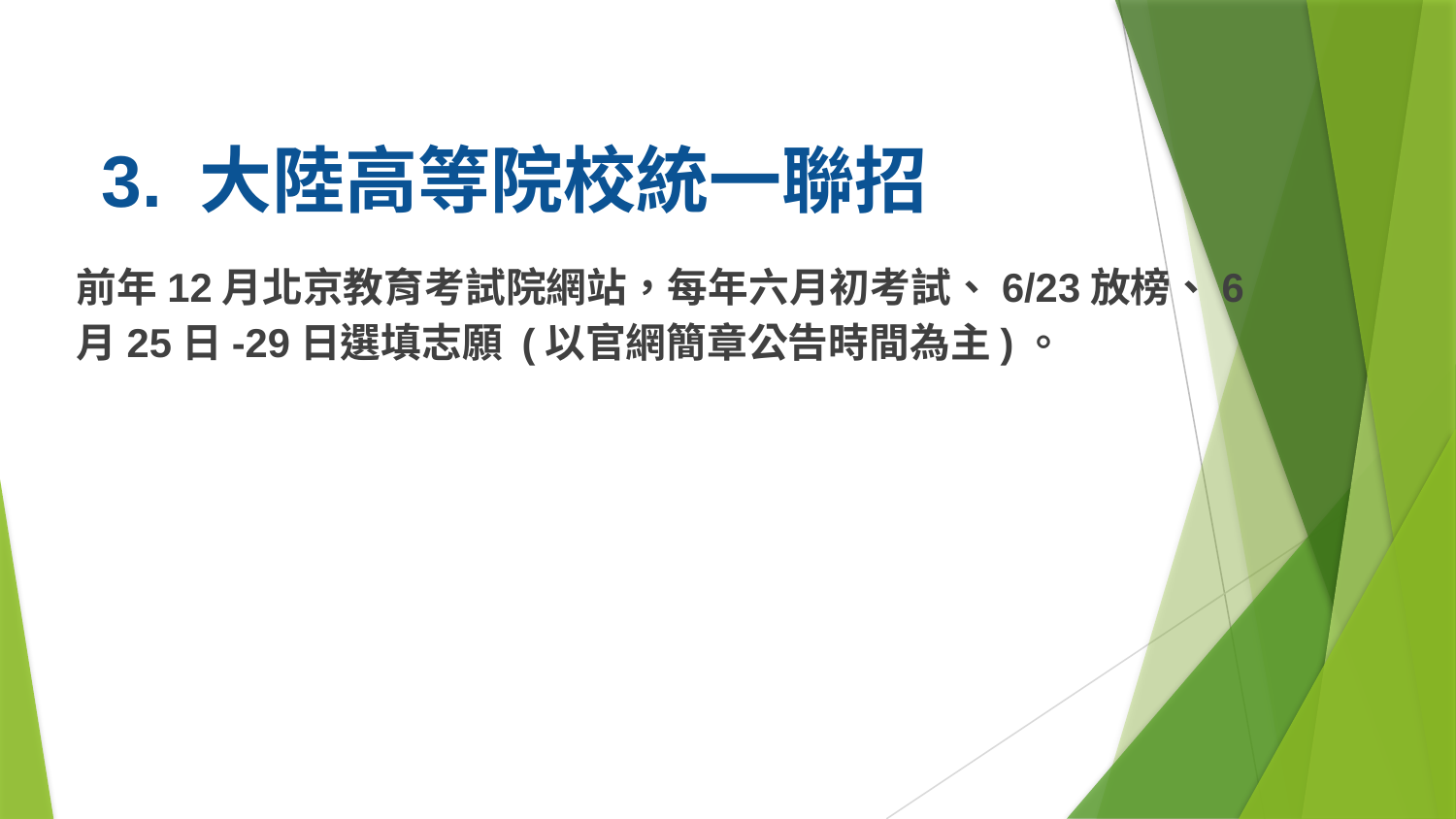

# 3. 大陸高等院校統一聯招
前年12月北京教育考試院網站，每年六月初考試、6/23放榜、6月25日-29日選填志願 (以官網簡章公告時間為主)。